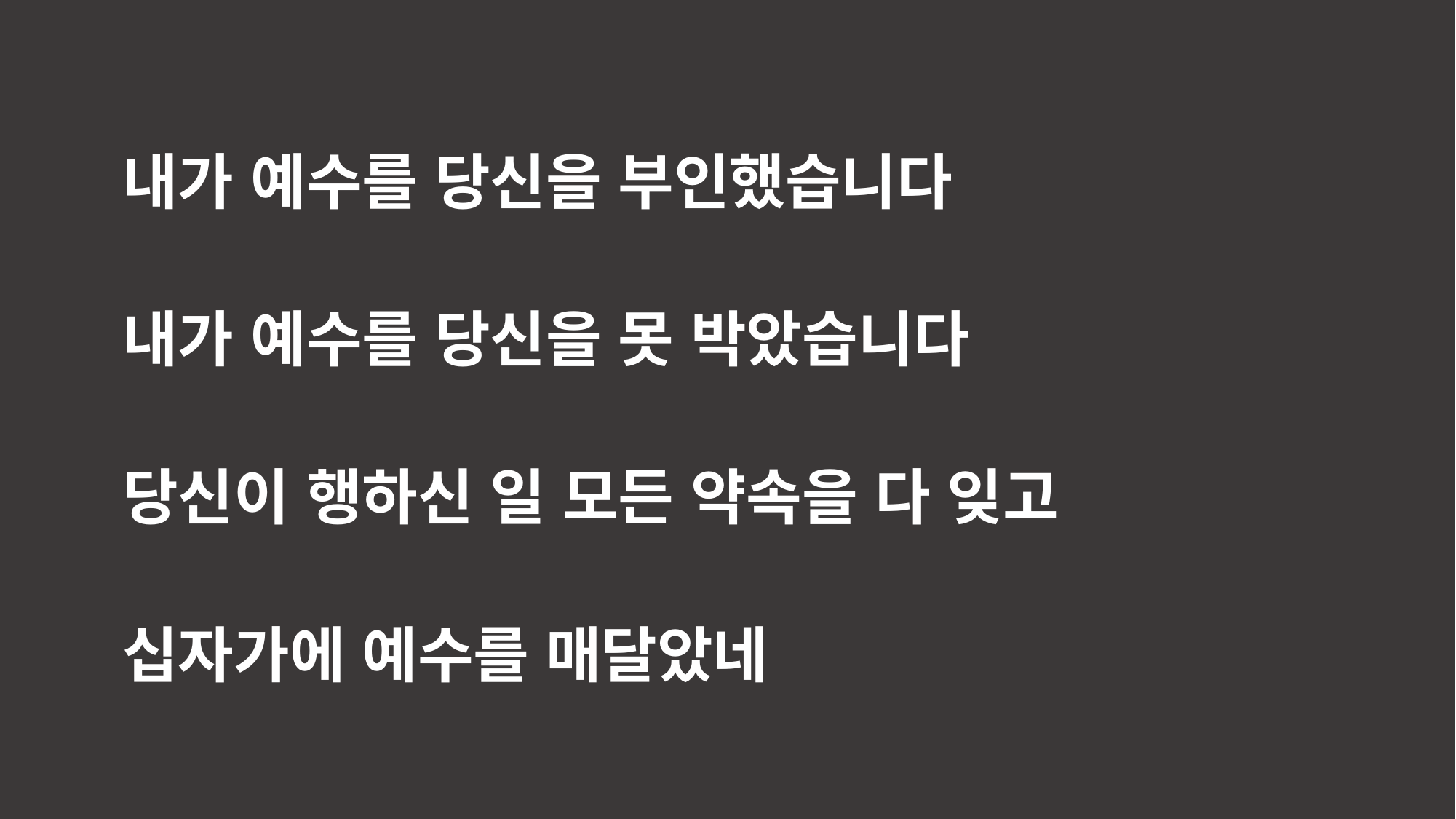

내가 예수를 당신을 부인했습니다
내가 예수를 당신을 못 박았습니다
당신이 행하신 일 모든 약속을 다 잊고
십자가에 예수를 매달았네